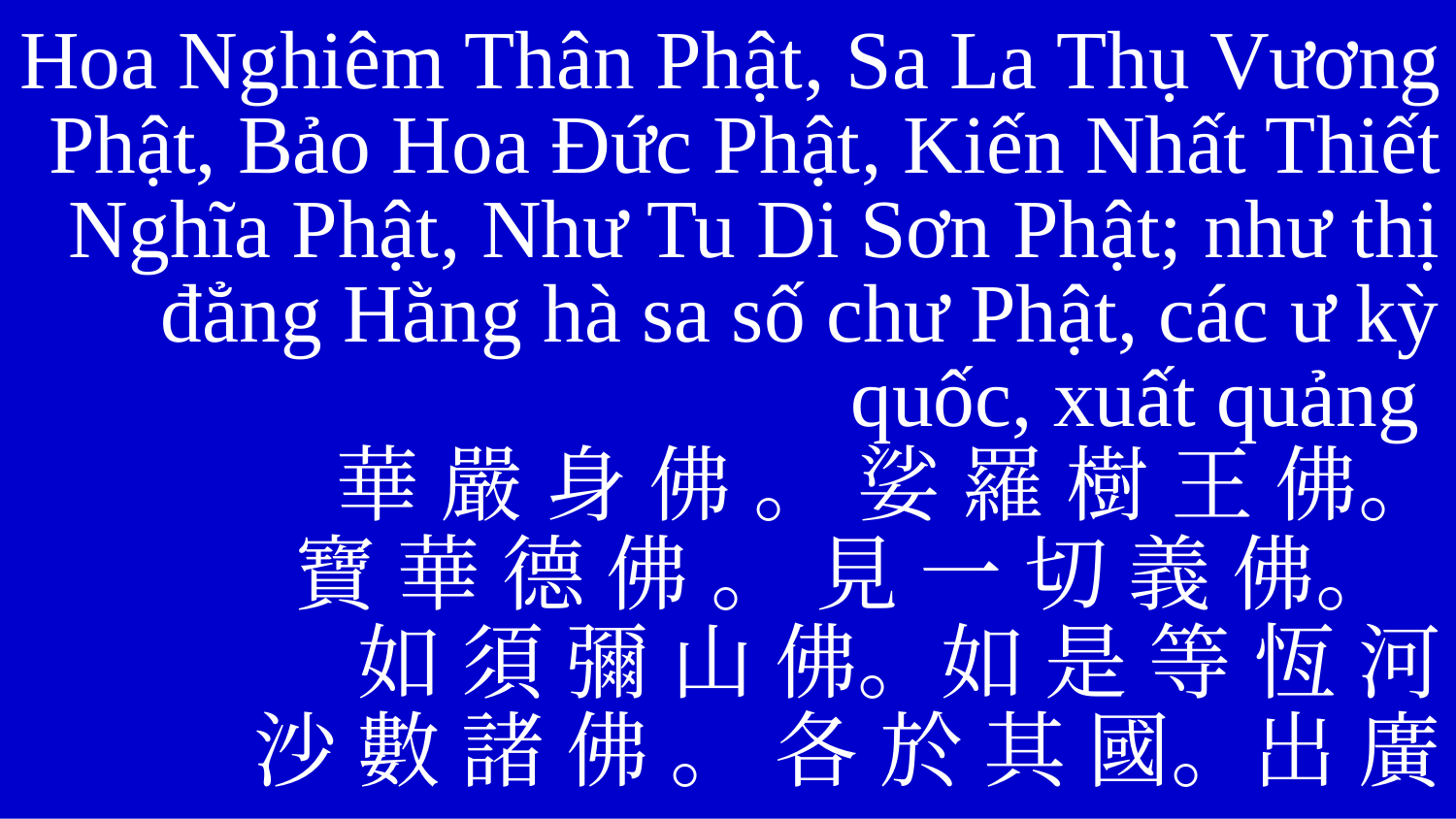

Hoa Nghiêm Thân Phật, Sa La Thụ Vương Phật, Bảo Hoa Đức Phật, Kiến Nhất Thiết Nghĩa Phật, Như Tu Di Sơn Phật; như thị đẳng Hằng hà sa số chư Phật, các ư kỳ quốc, xuất quảng
華 嚴 身 佛 。 娑 羅 樹 王 佛。
寶 華 德 佛 。 見 一 切 義 佛。
如 須 彌 山 佛。如 是 等 恆 河
沙 數 諸 佛 。 各 於 其 國。出 廣